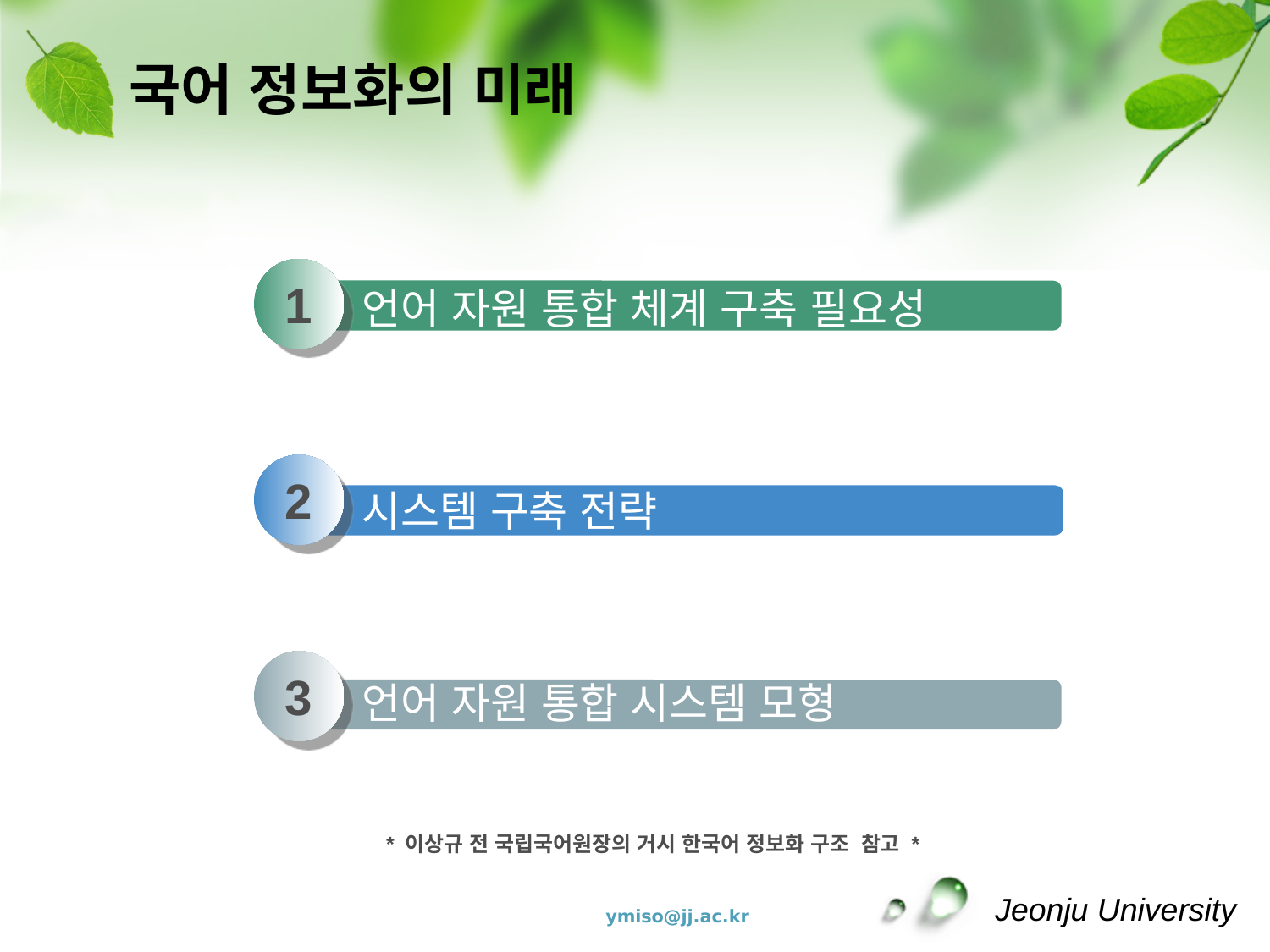

# 국어 정보화의 미래
1
언어 자원 통합 체계 구축 필요성

2
시스템 구축 전략

3
언어 자원 통합 시스템 모형

* 이상규 전 국립국어원장의 거시 한국어 정보화 구조  참고 *
17. Mar. 2006
ymiso@jj.ac.kr